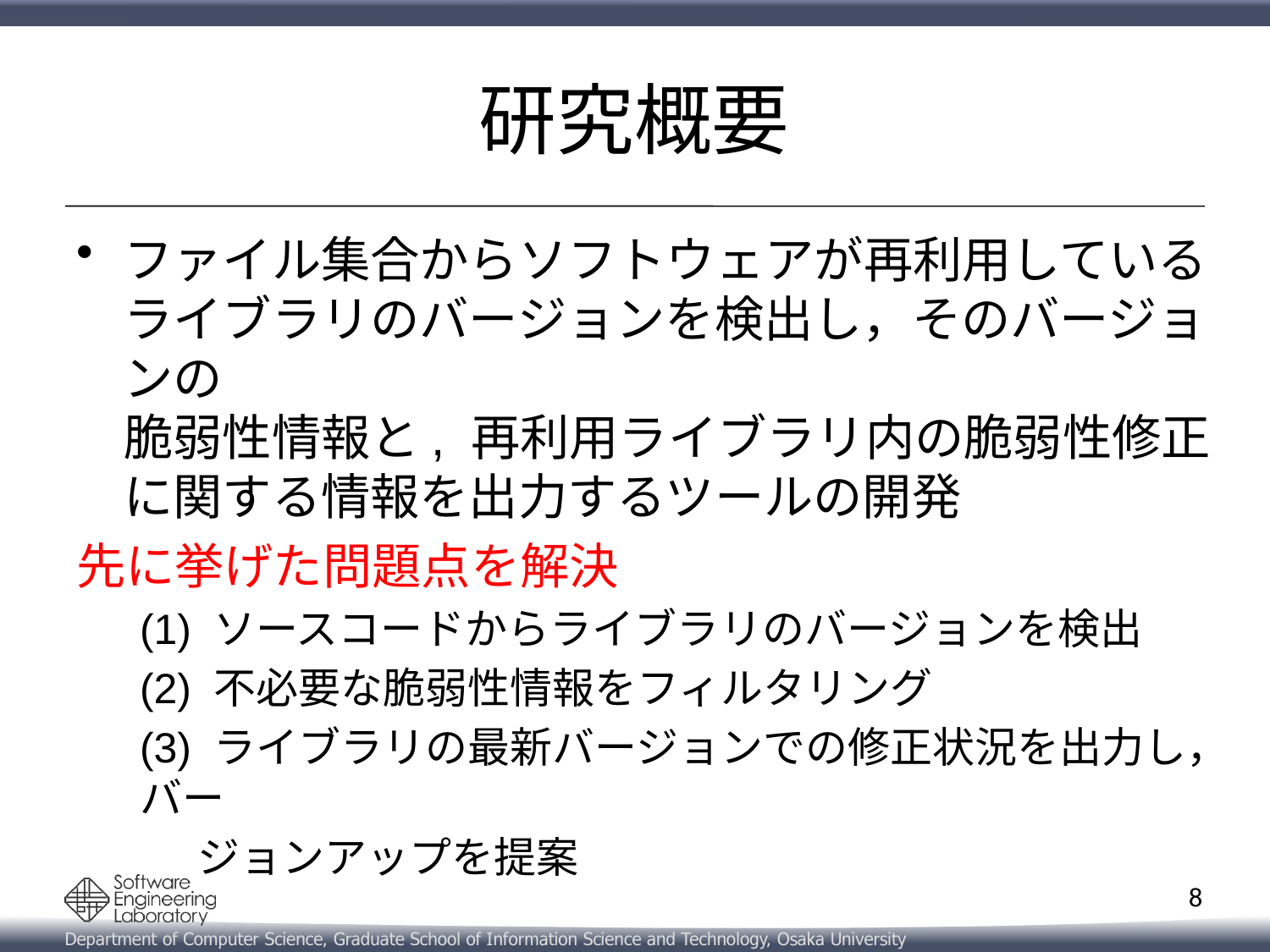

# 研究概要
ファイル集合からソフトウェアが再利用している
ライブラリのバージョンを検出し，そのバージョンの
脆弱性情報と, 再利用ライブラリ内の脆弱性修正に関する情報を出力するツールの開発
先に挙げた問題点を解決
(1) ソースコードからライブラリのバージョンを検出
(2) 不必要な脆弱性情報をフィルタリング
(3) ライブラリの最新バージョンでの修正状況を出力し，バー
     ジョンアップを提案

8